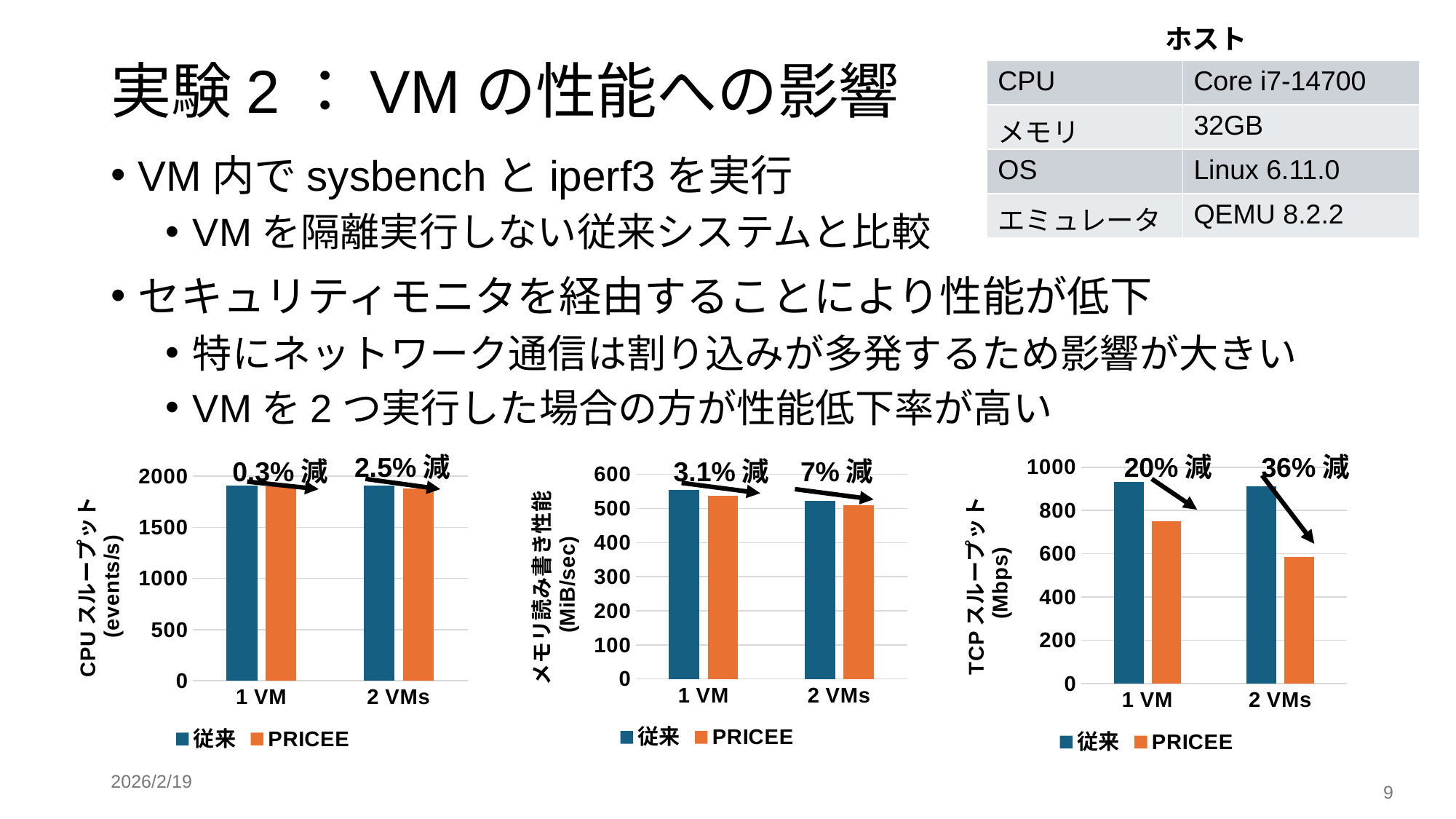

ホスト
# 実験2：VMの性能への影響
| CPU | Core i7-14700 |
| --- | --- |
| メモリ | 32GB |
| OS | Linux 6.11.0 |
| エミュレータ | QEMU 8.2.2 |
VM内でsysbenchとiperf3を実行
VMを隔離実行しない従来システムと比較
セキュリティモニタを経由することにより性能が低下
特にネットワーク通信は割り込みが多発するため影響が大きい
VMを2つ実行した場合の方が性能低下率が高い
20%減
2.5%減
36%減
0.3%減
3.1%減
7%減

### Chart

| Category | 従来 | PRICEE |
|---|---|---|
| 1 VM | 932.2 | 751.6 |
| 2 VMs | 911.8 | 585.2 |

### Chart

| Category | 従来 | PRICEE |
|---|---|---|
| 1 VM | 553.375 | 536.65 |
| 2 VMs | 521.81 | 509.8 |

### Chart

| Category | 従来 | PRICEE |
|---|---|---|
| 1 VM | 1909.37 | 1904.18 |
| 2 VMs | 1909.29 | 1881.28 |
2026/2/19
9